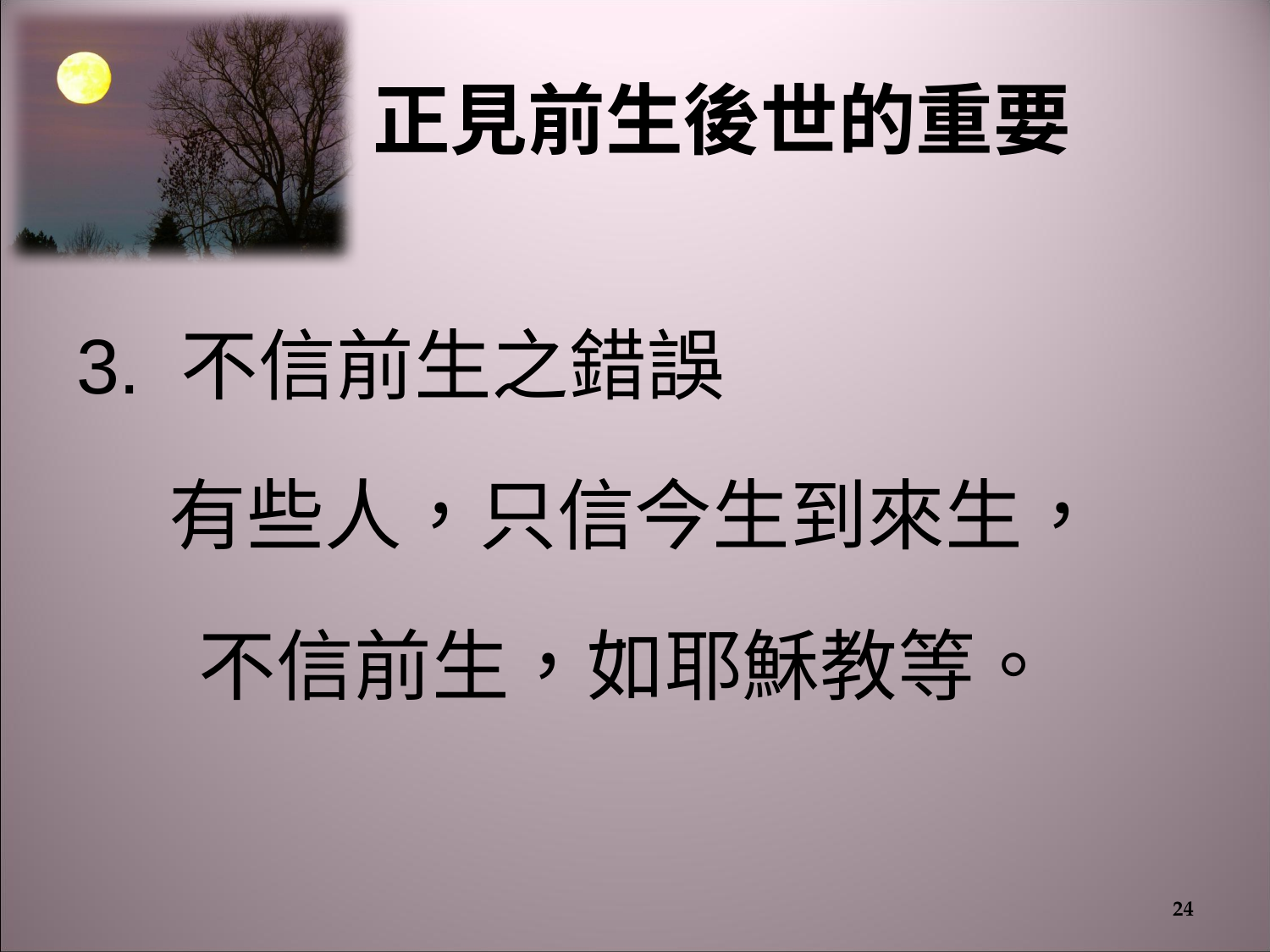

# 正見前生後世的重要
3. 不信前生之錯誤
有些人，只信今生到來生，
不信前生，如耶穌教等。
24